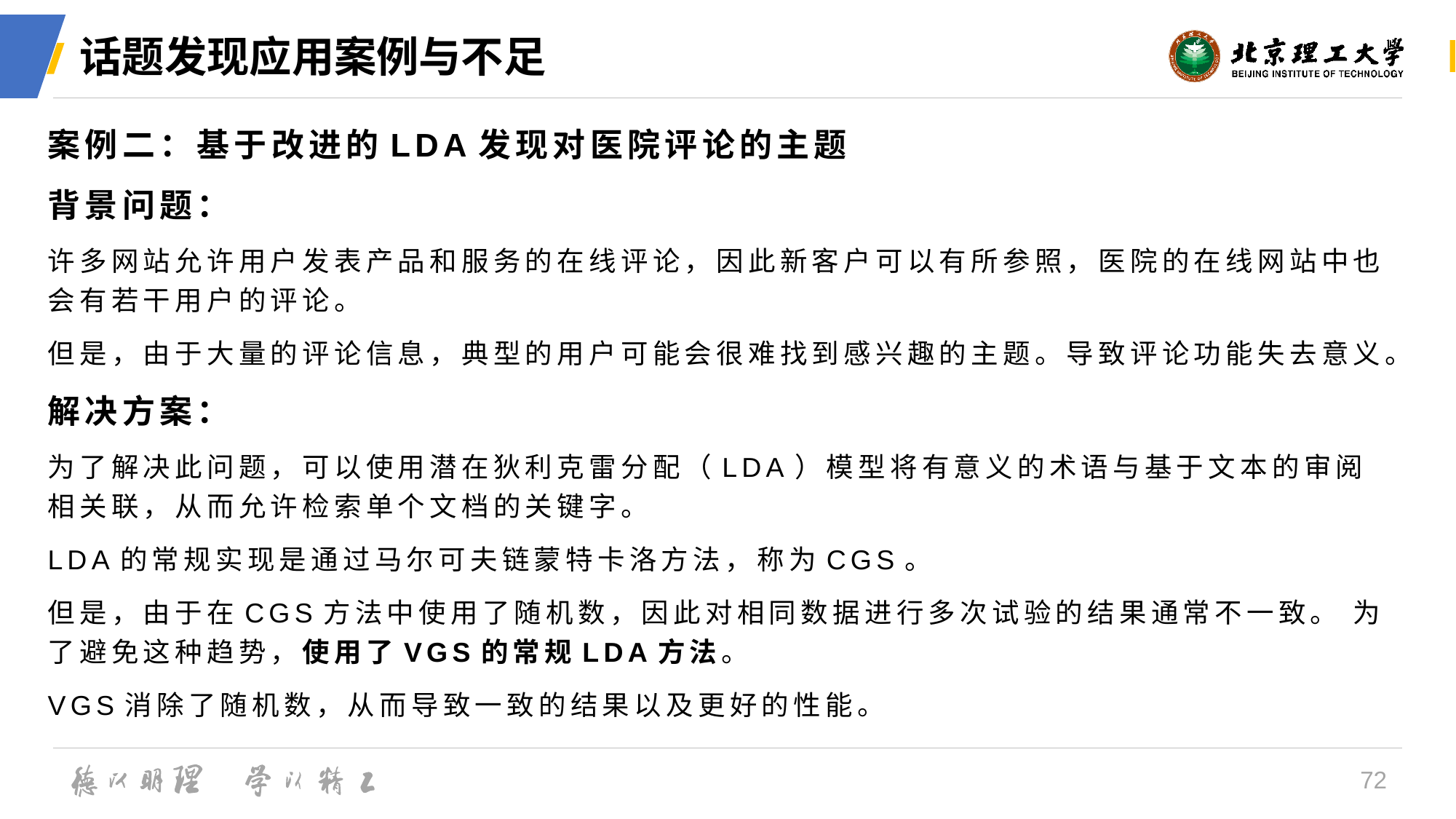

# 话题发现应用案例与不足
案例二：基于改进的LDA发现对医院评论的主题
背景问题：
许多网站允许用户发表产品和服务的在线评论，因此新客户可以有所参照，医院的在线网站中也会有若干用户的评论。
但是，由于大量的评论信息，典型的用户可能会很难找到感兴趣的主题。导致评论功能失去意义。
解决方案：
为了解决此问题，可以使用潜在狄利克雷分配（LDA）模型将有意义的术语与基于文本的审阅相关联，从而允许检索单个文档的关键字。
LDA的常规实现是通过马尔可夫链蒙特卡洛方法，称为CGS。
但是，由于在CGS方法中使用了随机数，因此对相同数据进行多次试验的结果通常不一致。 为了避免这种趋势，使用了VGS的常规LDA方法。
VGS消除了随机数，从而导致一致的结果以及更好的性能。